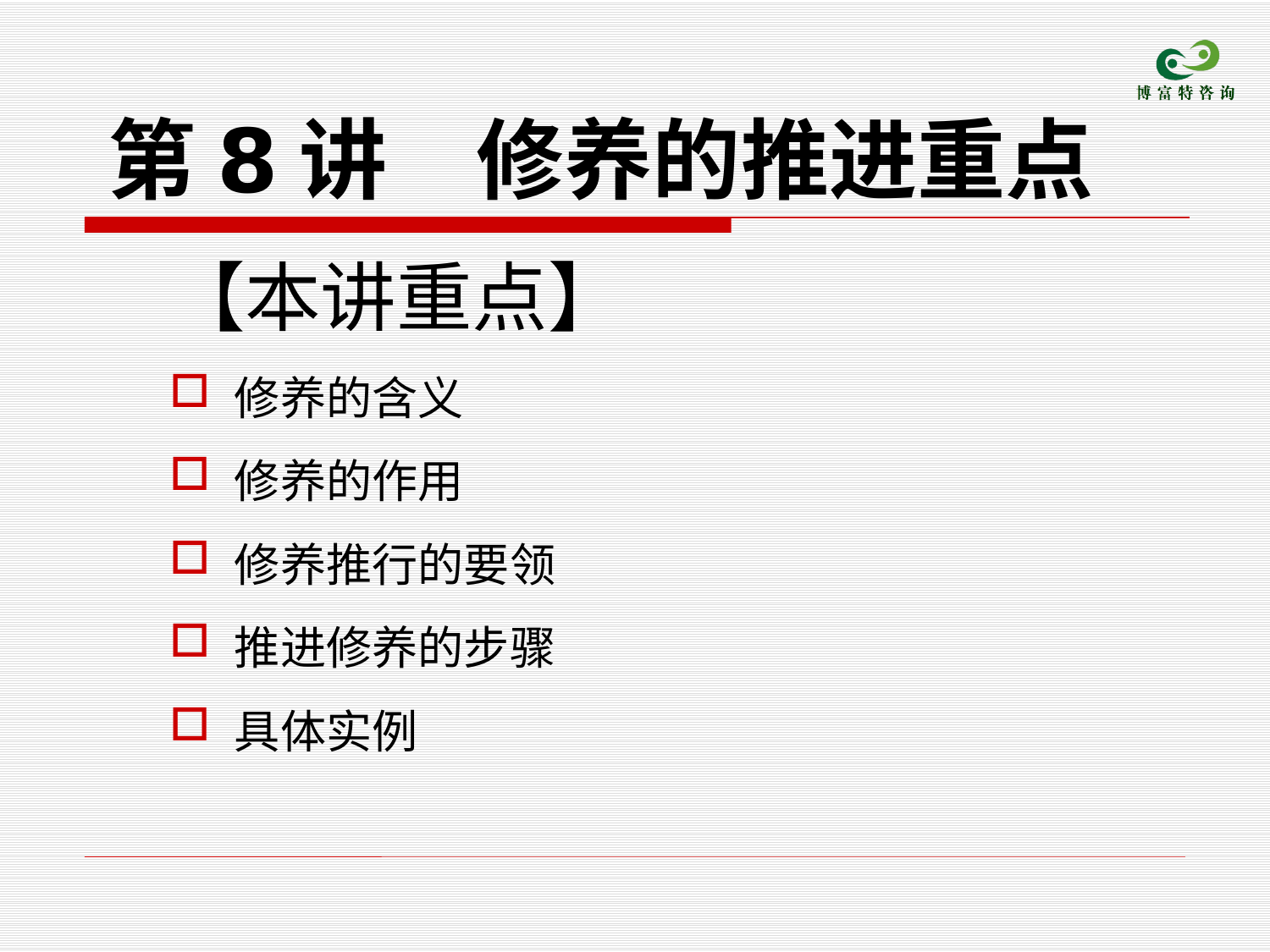

# 第8讲　修养的推进重点
【本讲重点】
修养的含义
修养的作用
修养推行的要领
推进修养的步骤
具体实例
254